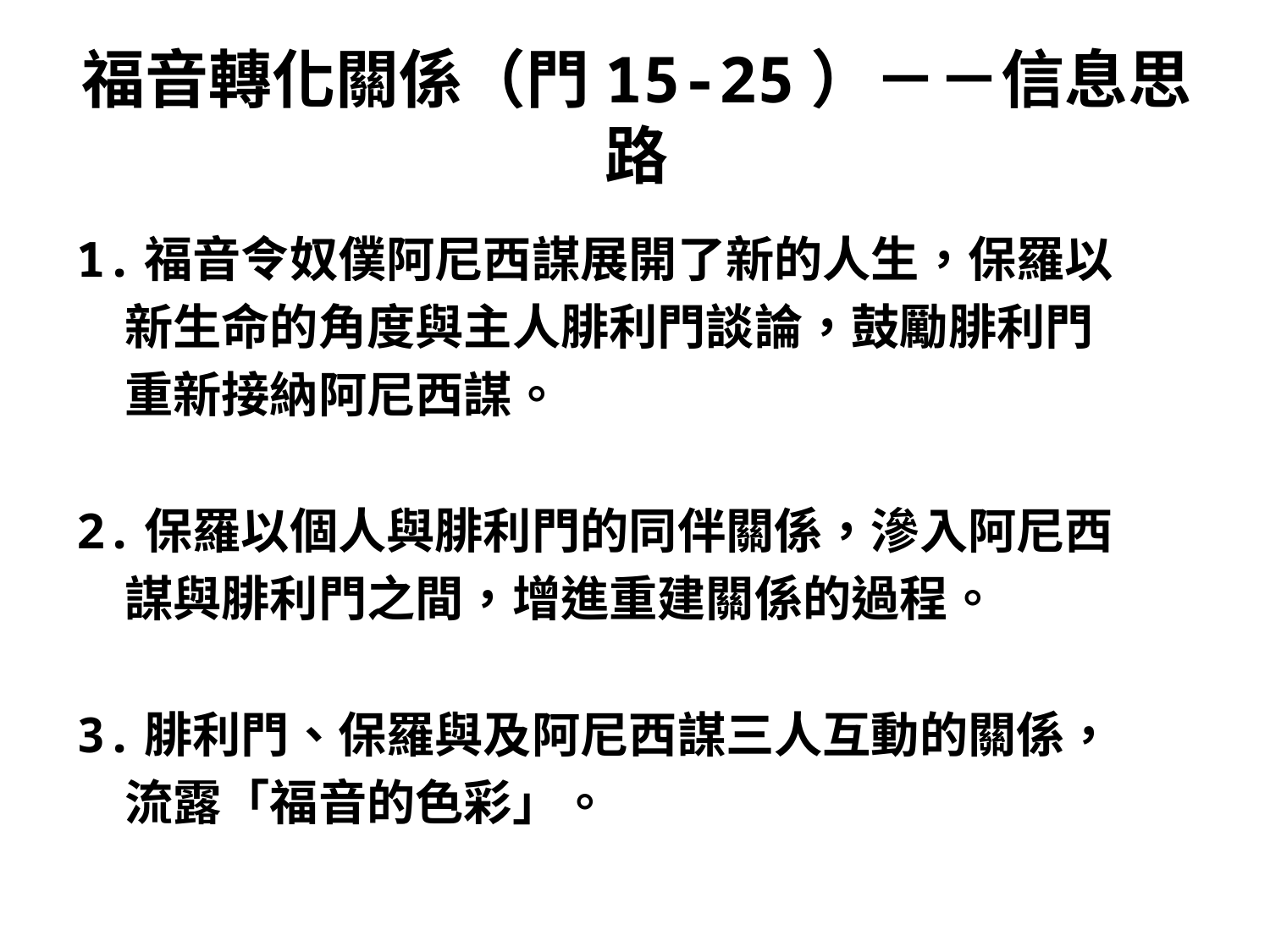

# 福音轉化關係（門15-25）－－信息思路
1.福音令奴僕阿尼西謀展開了新的人生，保羅以
　新生命的角度與主人腓利門談論，鼓勵腓利門
　重新接納阿尼西謀。

2.保羅以個人與腓利門的同伴關係，滲入阿尼西
　謀與腓利門之間，增進重建關係的過程。

3.腓利門、保羅與及阿尼西謀三人互動的關係，
　流露「福音的色彩」。